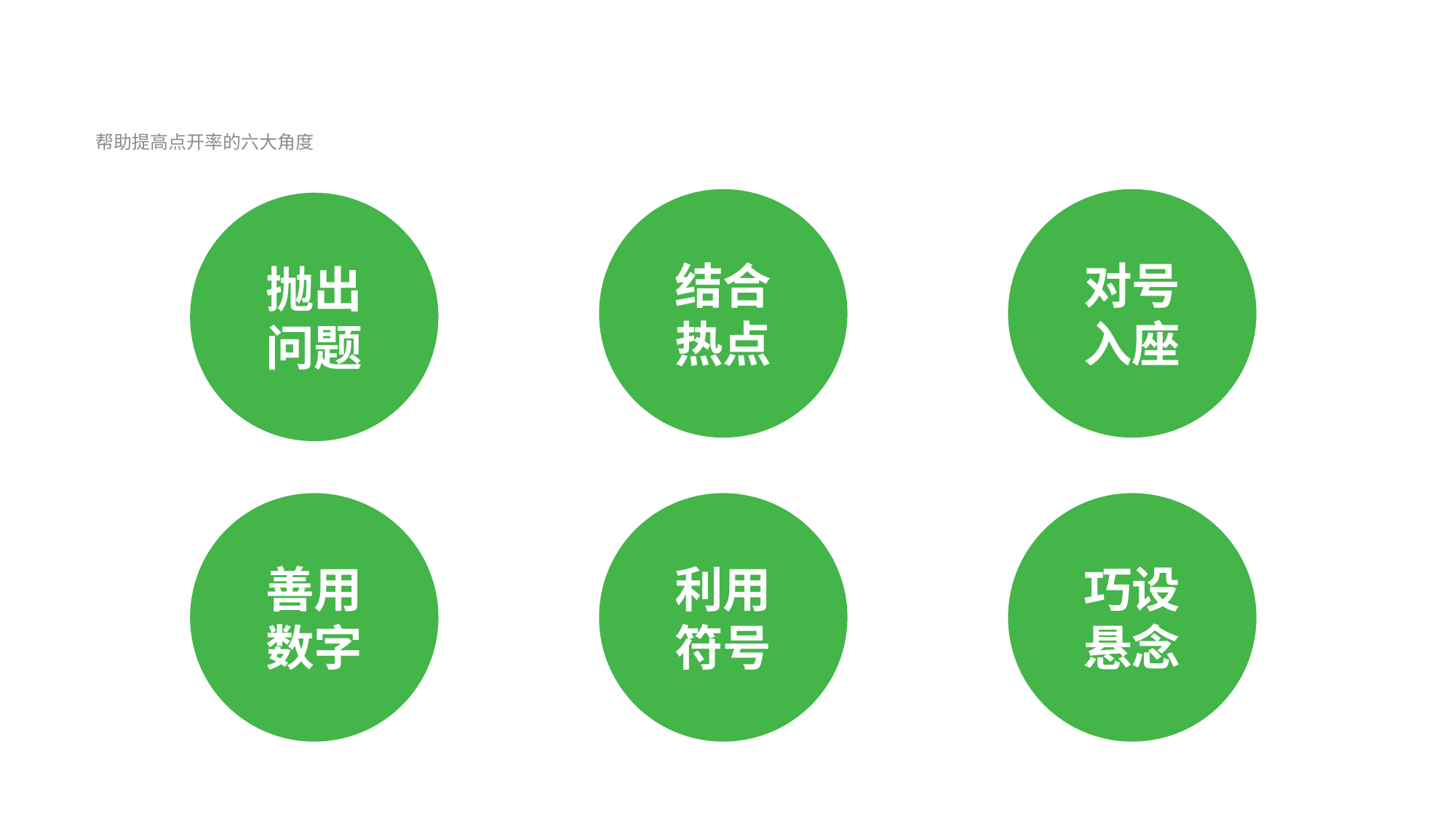

帮助提高点开率的六大角度
结合
热点
对号
入座
抛出
问题
善用
数字
利用
符号
巧设
悬念